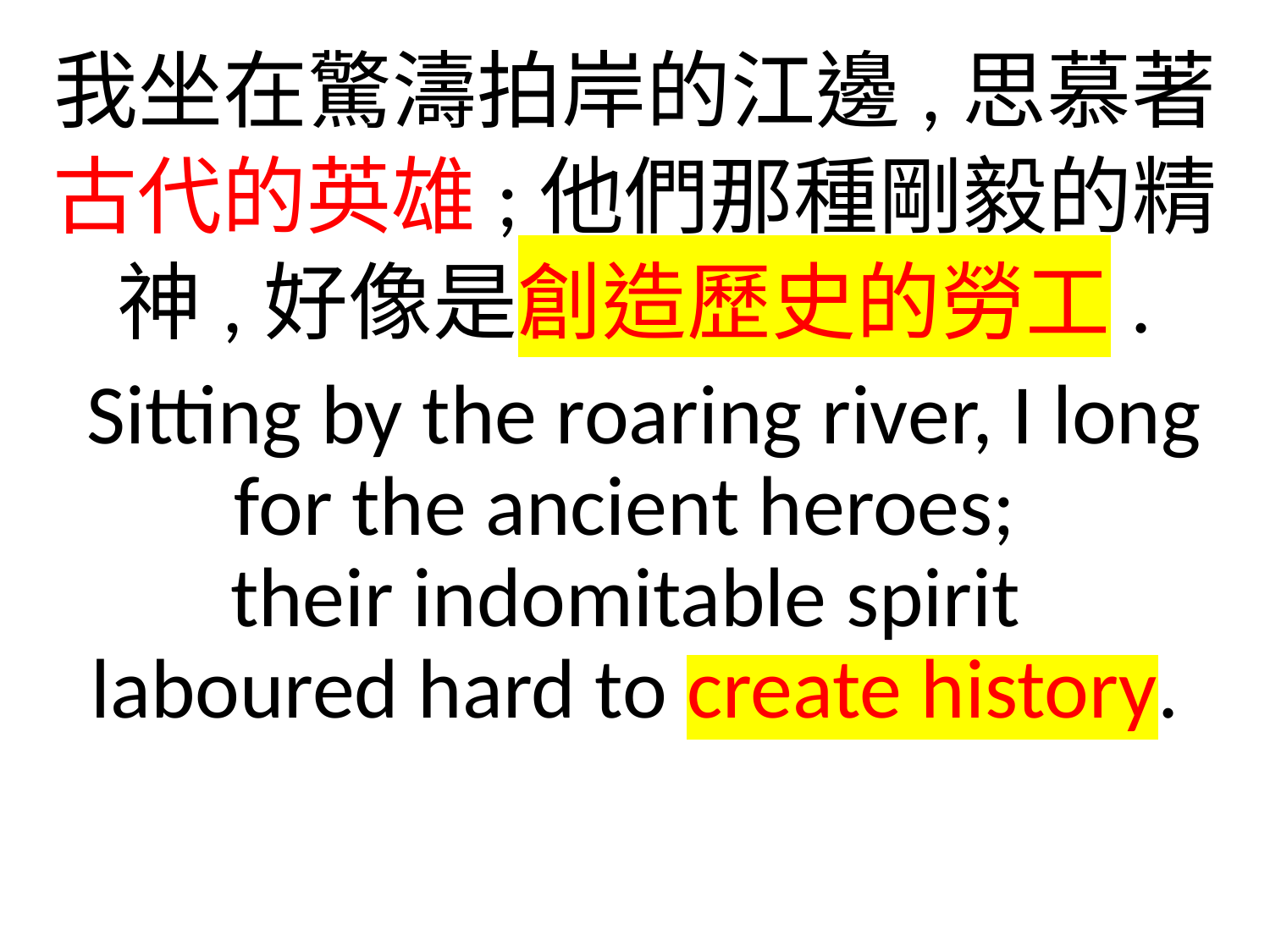

我坐在驚濤拍岸的江邊,思慕著古代的英雄;他們那種剛毅的精神,好像是創造歷史的勞工.
 Sitting by the roaring river, I long for the ancient heroes;
their indomitable spirit
laboured hard to create history.